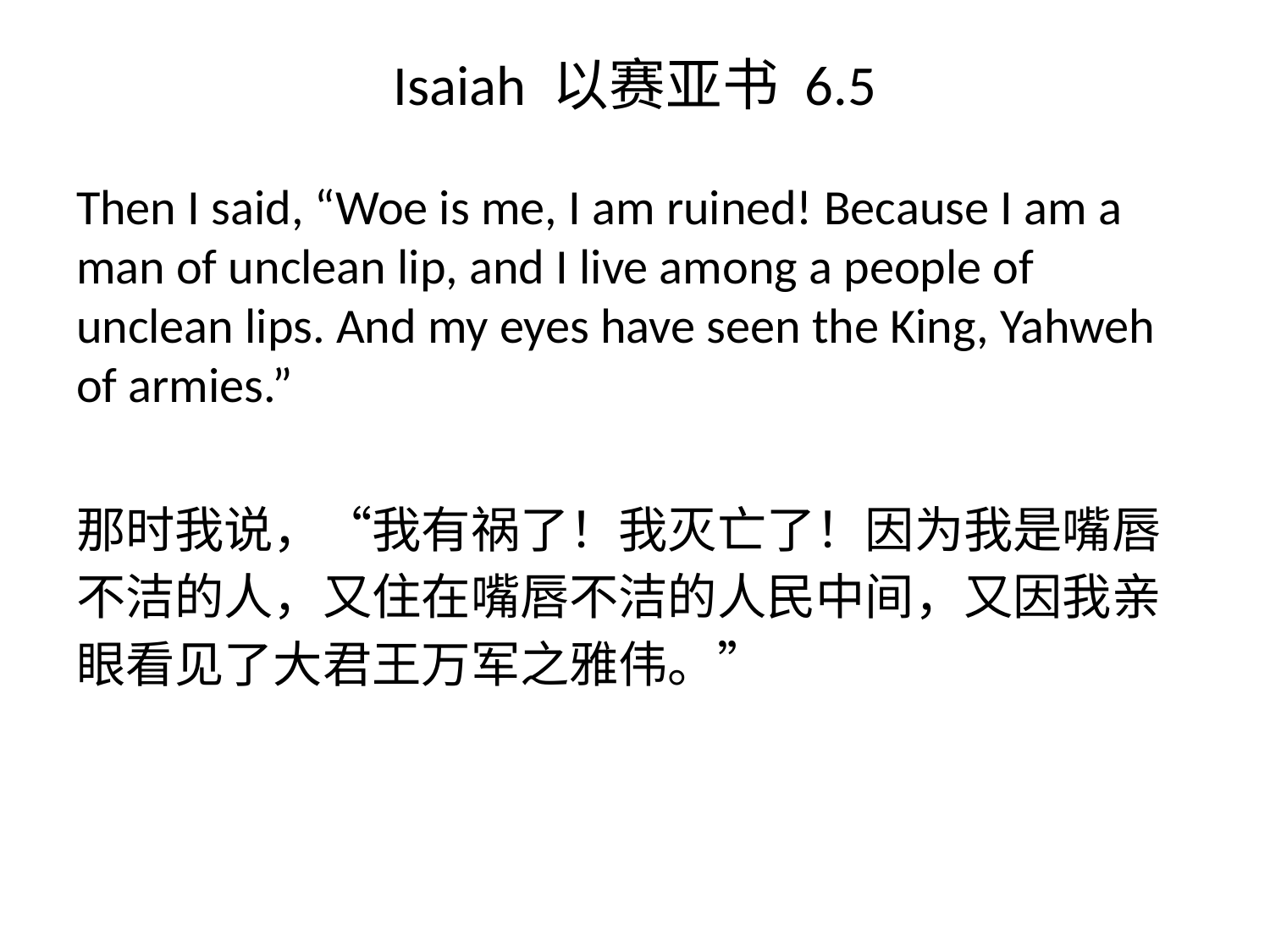

# Isaiah 以赛亚书 6.5
Then I said, “Woe is me, I am ruined! Because I am a man of unclean lip, and I live among a people of unclean lips. And my eyes have seen the King, Yahweh of armies.”

那时我说，“我有祸了！我灭亡了！因为我是嘴唇不洁的人，又住在嘴唇不洁的人民中间，又因我亲眼看见了大君王万军之雅伟。”